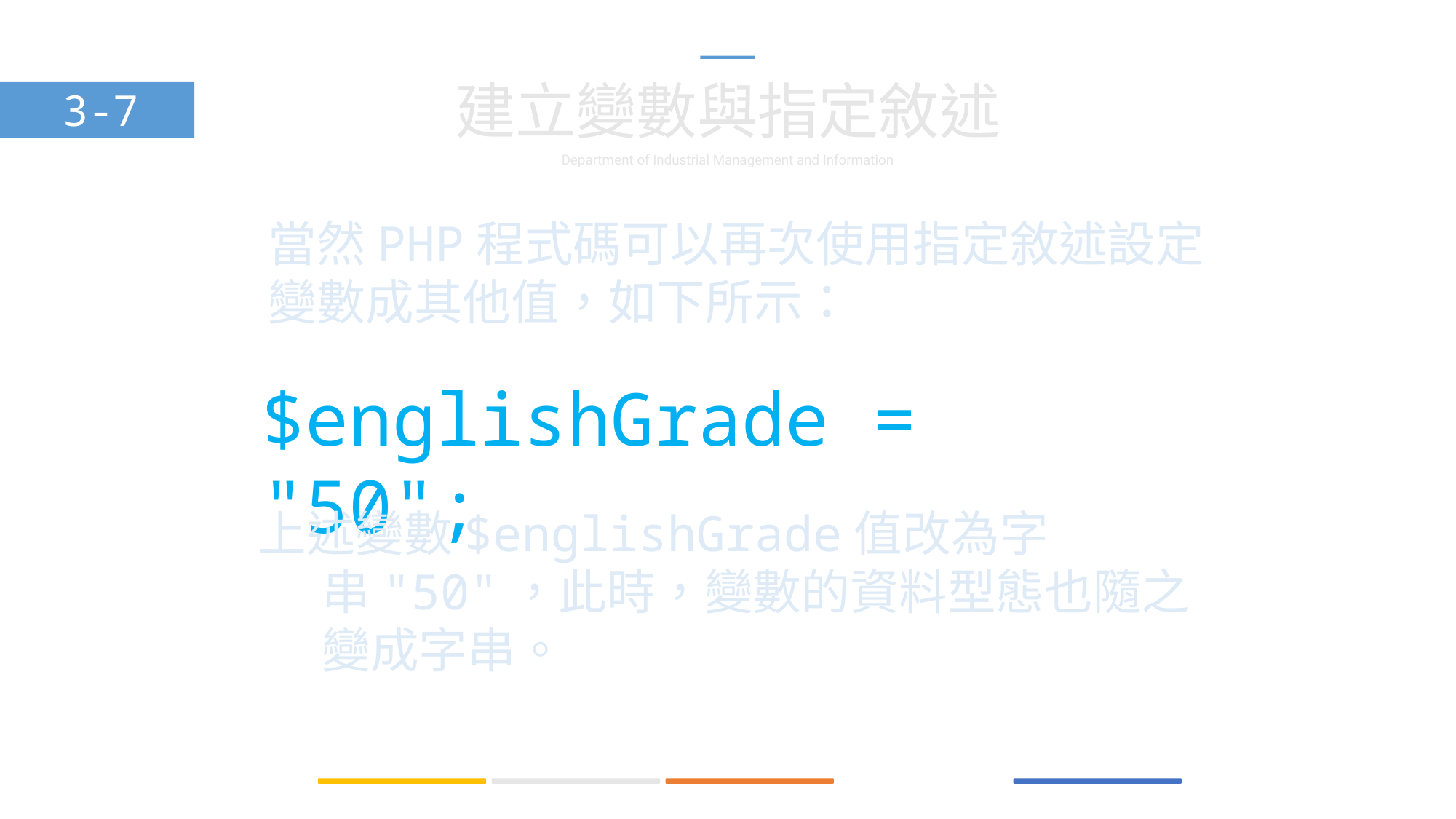

建立變數與指定敘述
3-7
當然PHP程式碼可以再次使用指定敘述設定變數成其他值，如下所示：
$englishGrade = "50";
上述變數$englishGrade值改為字串"50"，此時，變數的資料型態也隨之變成字串。
指定敘述